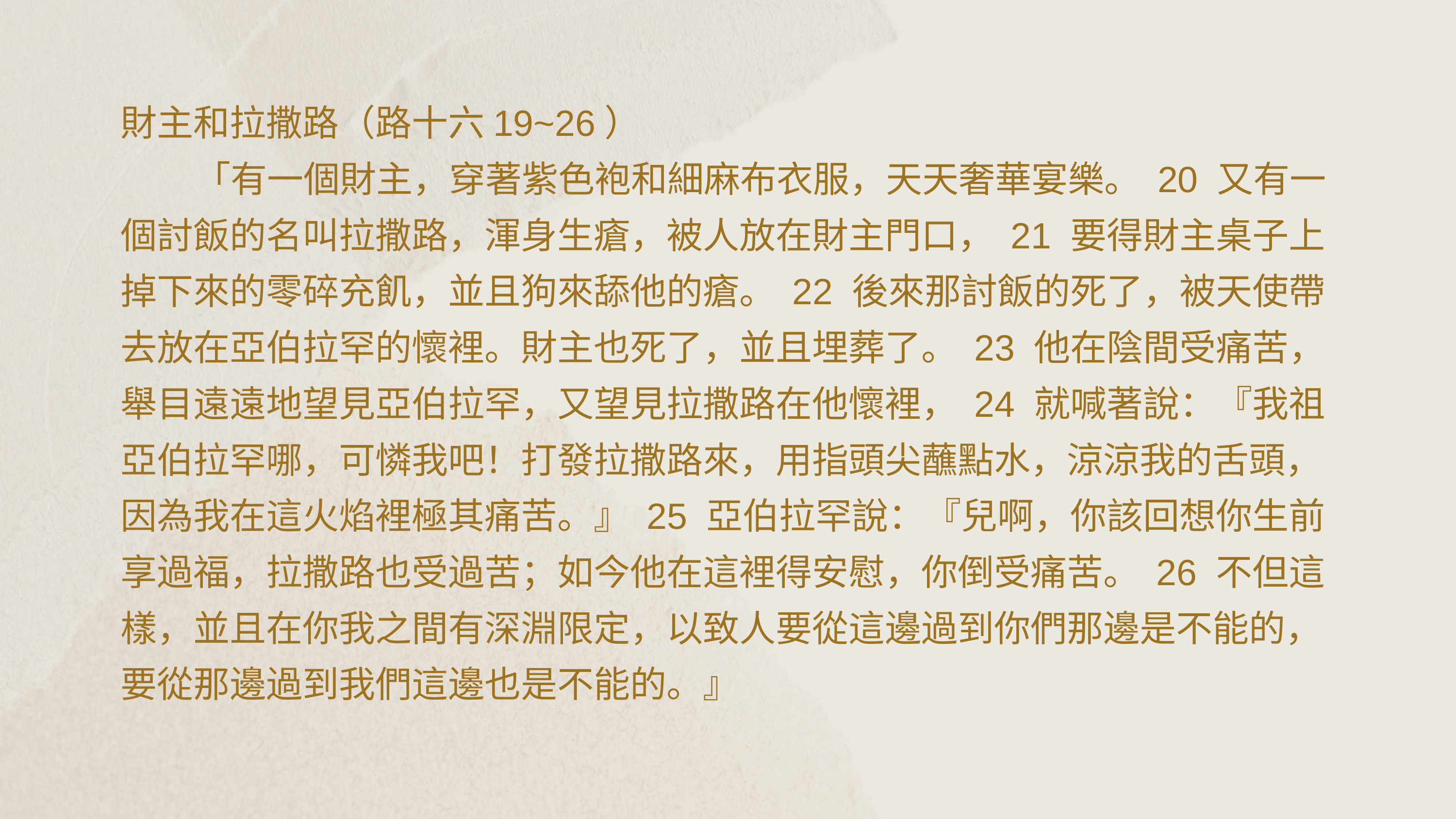

財主和拉撒路（路十六19~26）
        「有一個財主，穿著紫色袍和細麻布衣服，天天奢華宴樂。 20 又有一個討飯的名叫拉撒路，渾身生瘡，被人放在財主門口， 21 要得財主桌子上掉下來的零碎充飢，並且狗來舔他的瘡。 22 後來那討飯的死了，被天使帶去放在亞伯拉罕的懷裡。財主也死了，並且埋葬了。 23 他在陰間受痛苦，舉目遠遠地望見亞伯拉罕，又望見拉撒路在他懷裡， 24 就喊著說：『我祖亞伯拉罕哪，可憐我吧！打發拉撒路來，用指頭尖蘸點水，涼涼我的舌頭，因為我在這火焰裡極其痛苦。』 25 亞伯拉罕說：『兒啊，你該回想你生前享過福，拉撒路也受過苦；如今他在這裡得安慰，你倒受痛苦。 26 不但這樣，並且在你我之間有深淵限定，以致人要從這邊過到你們那邊是不能的，要從那邊過到我們這邊也是不能的。』